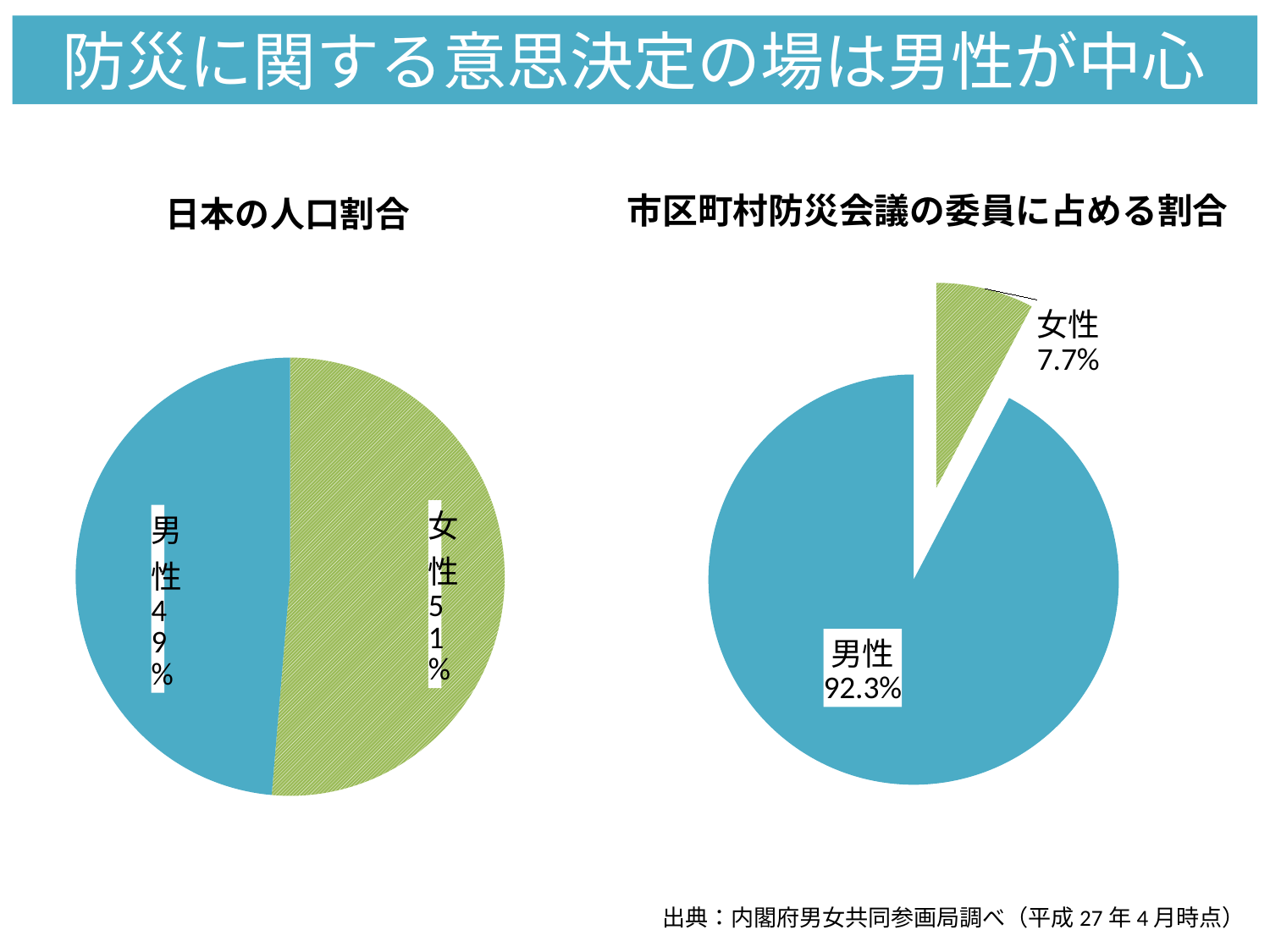

防災に関する意思決定の場は男性が中心

### Chart: 日本の人口割合

| Category | 日本の人口比 |
|---|---|
| 女性 | 6518.0 |
| 男性 | 6170.0 |
市区町村防災会議の委員に占める割合

### Chart

| Category | 市区町村防災会議における女性委員の割合(%) | 列1 |
|---|---|---|
| 女性 | 7.7 | None |
| 男性 | 92.3 | None |
出典：内閣府男女共同参画局調べ（平成27年4月時点）